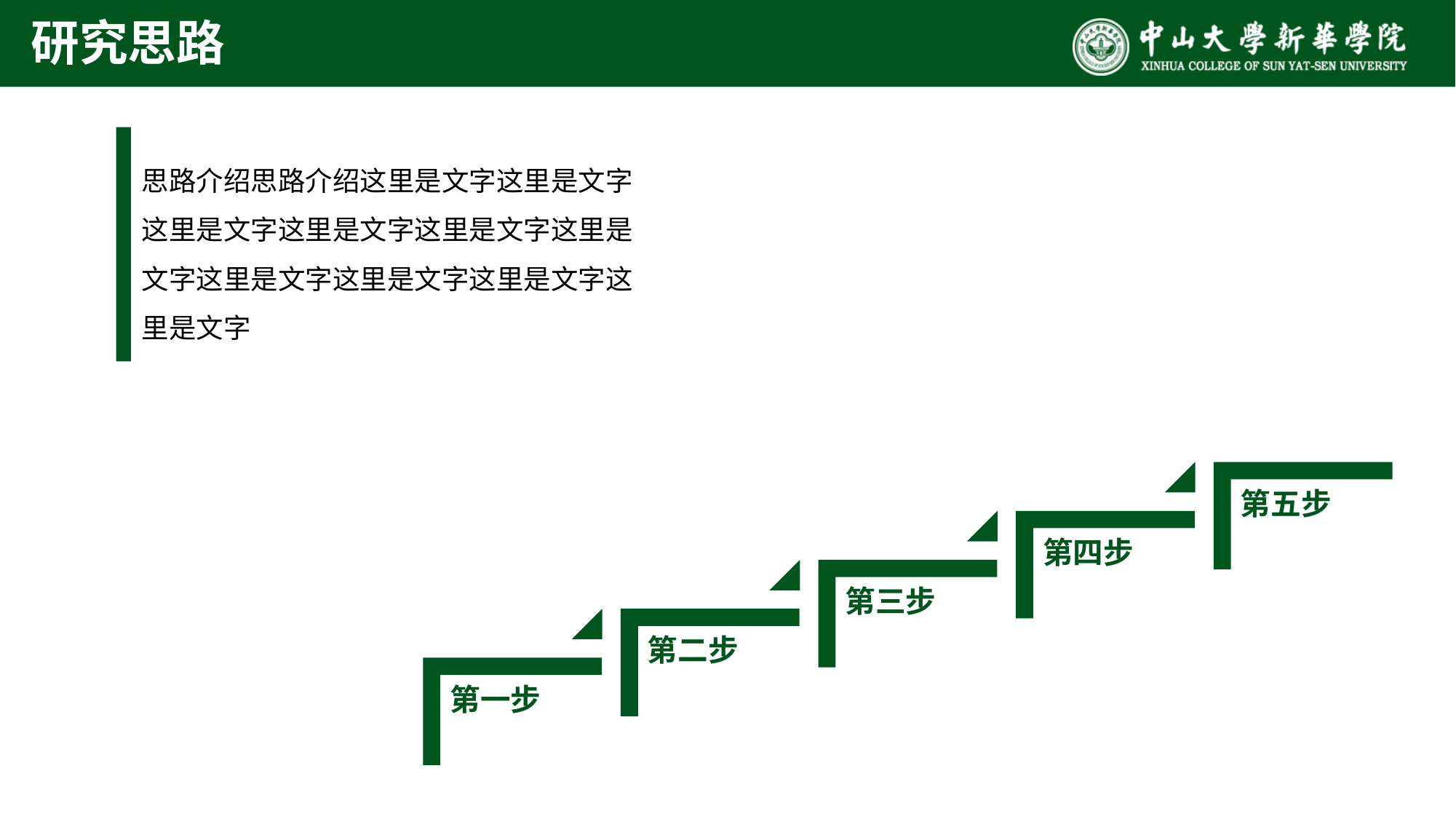

研究思路

思路介绍思路介绍这里是文字这里是文字
这里是文字这里是文字这里是文字这里是文字这里是文字这里是文字这里是文字这里是文字
第一步
第二步
第三步
第四步
第五步